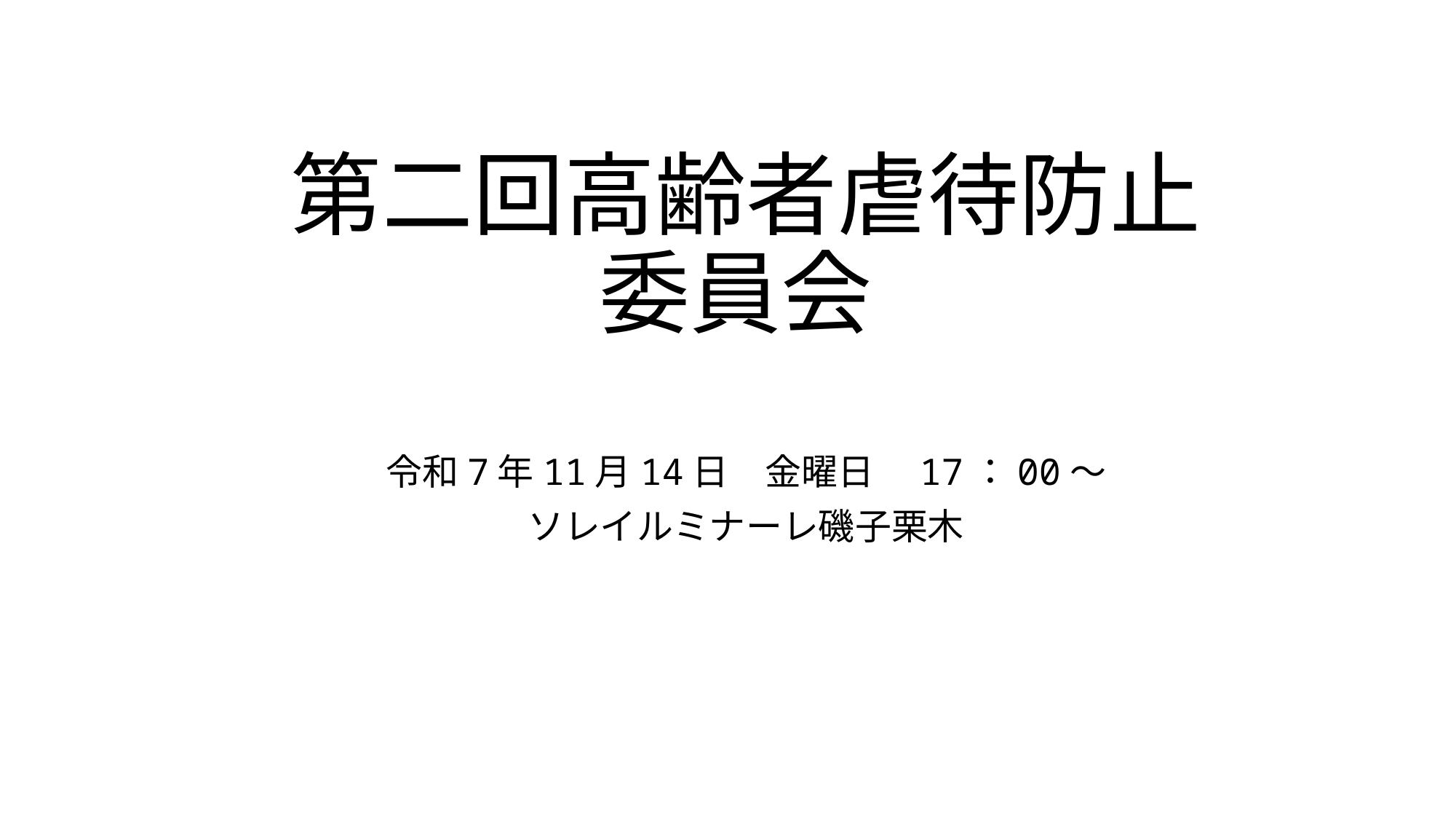

第二回高齢者虐待防止
委員会
令和7年11月14日　金曜日　17：00～
ソレイルミナーレ磯子栗木